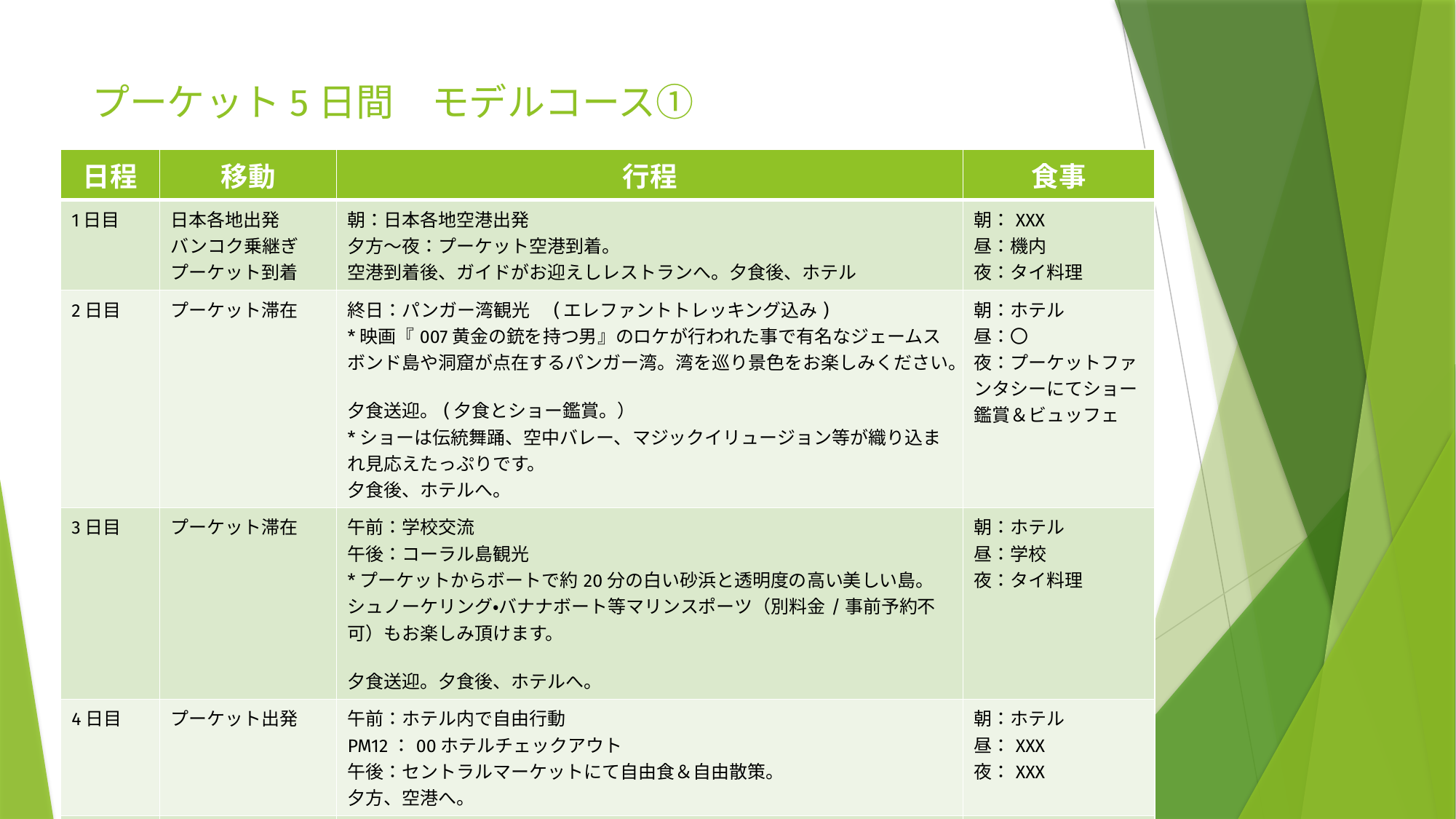

# プーケット5日間　モデルコース①
| 日程 | 移動 | 行程 | 食事 |
| --- | --- | --- | --- |
| 1日目 | 日本各地出発 バンコク乗継ぎプーケット到着 | 朝：日本各地空港出発 夕方～夜：プーケット空港到着。 空港到着後、ガイドがお迎えしレストランへ。夕食後、ホテル | 朝：XXX 昼：機内 夜：タイ料理 |
| 2日目 | プーケット滞在 | 終日：パンガー湾観光　(エレファントトレッキング込み) \*映画『007黄金の銃を持つ男』のロケが行われた事で有名なジェームスボンド島や洞窟が点在するパンガー湾。湾を巡り景色をお楽しみください。 夕食送迎。(夕食とショー鑑賞。） \*ショーは伝統舞踊、空中バレー、マジックイリュージョン等が織り込まれ見応えたっぷりです。 夕食後、ホテルへ。 | 朝：ホテル 昼：〇 夜：プーケットファンタシーにてショー鑑賞＆ビュッフェ |
| 3日目 | プーケット滞在 | 午前：学校交流　 午後：コーラル島観光 \*プーケットからボートで約20分の白い砂浜と透明度の高い美しい島。 シュノーケリング・バナナボート等マリンスポーツ（別料金/事前予約不可）もお楽しみ頂けます。 夕食送迎。夕食後、ホテルへ。 | 朝：ホテル 昼：学校 夜：タイ料理 |
| 4日目 | プーケット出発 | 午前：ホテル内で自由行動 PM12：00ホテルチェックアウト 午後：セントラルマーケットにて自由食＆自由散策。 夕方、空港へ。 | 朝：ホテル 昼：XXX 夜：XXX |
| 5日目 | 日本各地到着 |  |  |